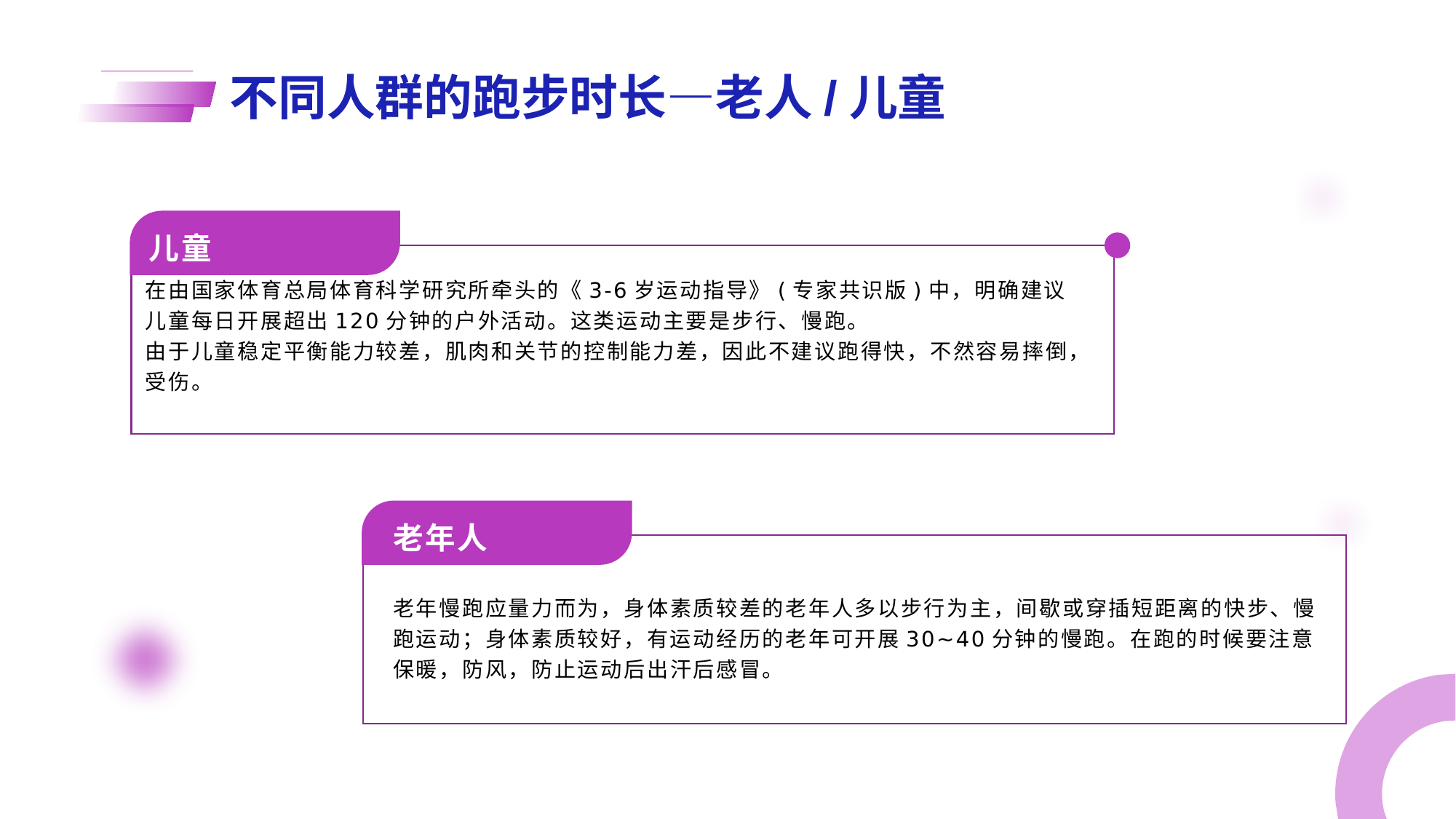

# 不同人群的跑步时长—老人/儿童

儿童

在由国家体育总局体育科学研究所牵头的《3-6岁运动指导》(专家共识版)中，明确建议儿童每日开展超出120分钟的户外活动。这类运动主要是步行、慢跑。
由于儿童稳定平衡能力较差，肌肉和关节的控制能力差，因此不建议跑得快，不然容易摔倒，受伤。

老年人

老年慢跑应量力而为，身体素质较差的老年人多以步行为主，间歇或穿插短距离的快步、慢跑运动；身体素质较好，有运动经历的老年可开展30~40分钟的慢跑。在跑的时候要注意保暖，防风，防止运动后出汗后感冒。